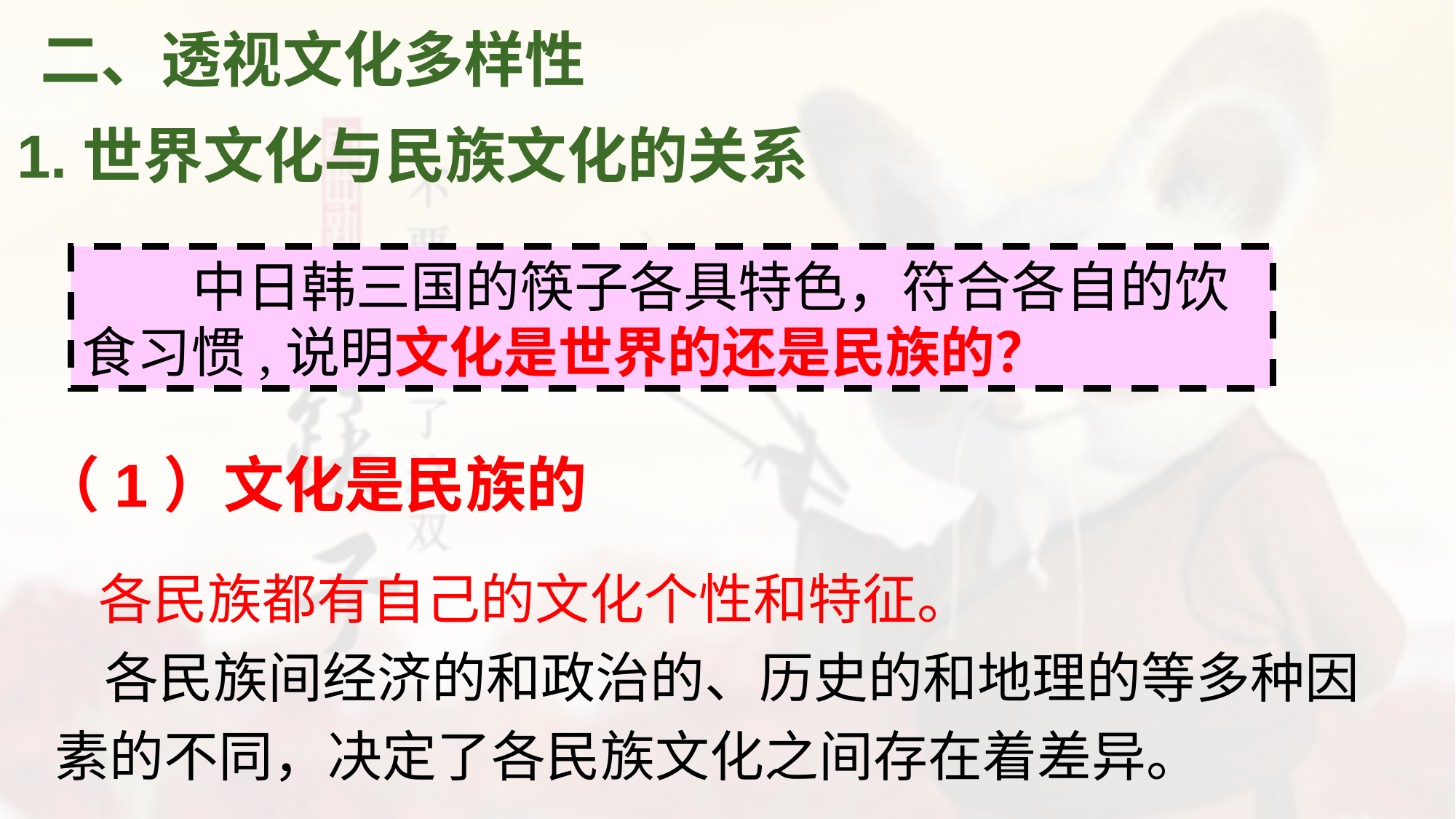

二、透视文化多样性
1.世界文化与民族文化的关系
        中日韩三国的筷子各具特色，符合各自的饮食习惯,说明文化是世界的还是民族的？
（1）文化是民族的
      各民族都有自己的文化个性和特征。
   各民族间经济的和政治的、历史的和地理的等多种因素的不同，决定了各民族文化之间存在着差异。